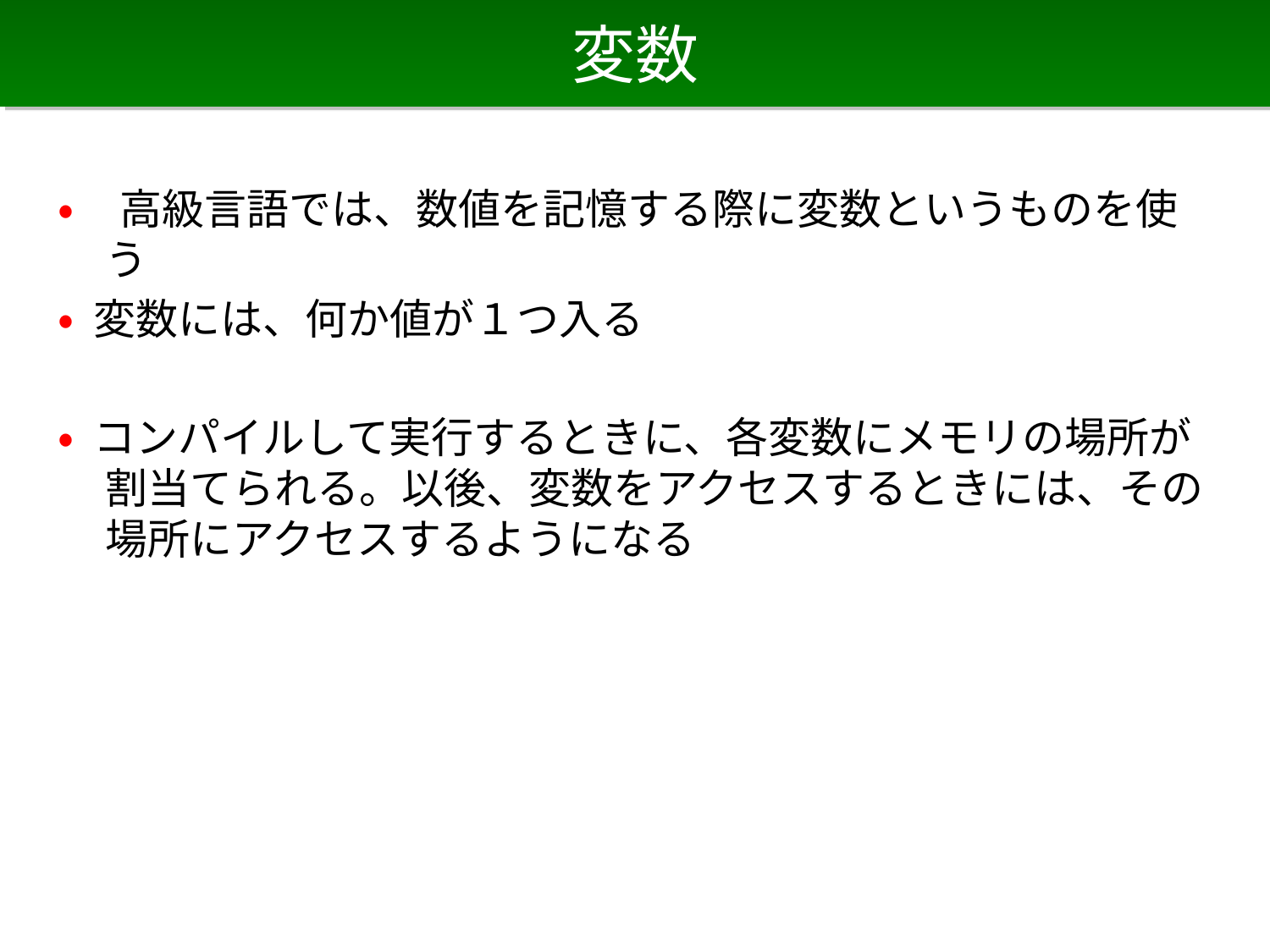

# 変数
• 高級言語では、数値を記憶する際に変数というものを使う
• 変数には、何か値が１つ入る

• コンパイルして実行するときに、各変数にメモリの場所が割当てられる。以後、変数をアクセスするときには、その場所にアクセスするようになる